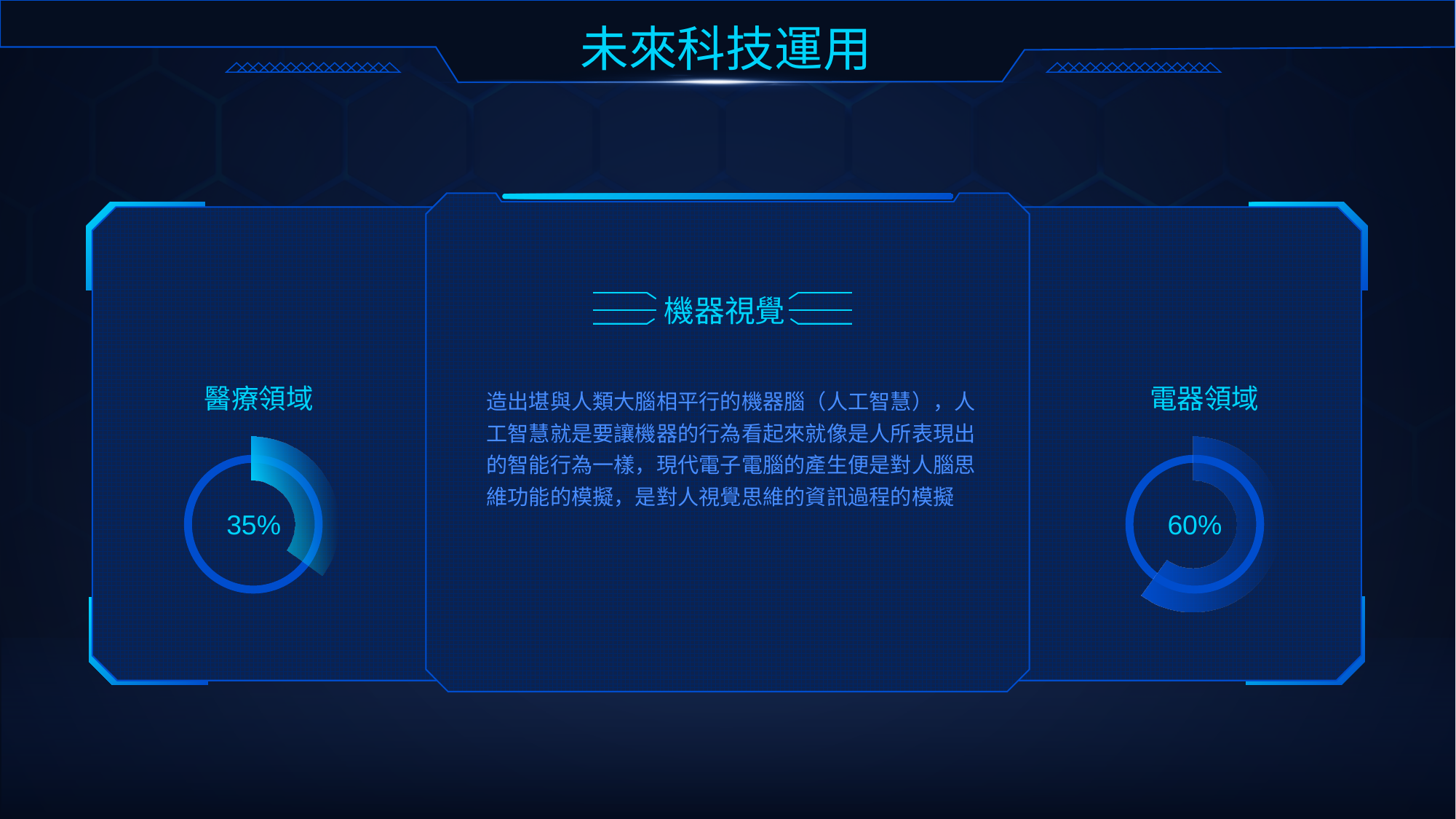

未來科技運用

機器視覺

醫療領域
造出堪與人類大腦相平行的機器腦（人工智慧），人工智慧就是要讓機器的行為看起來就像是人所表現出的智能行為一樣，現代電子電腦的產生便是對人腦思維功能的模擬，是對人視覺思維的資訊過程的模擬
電器領域

### Chart

| Category | 销售额 |
|---|---|
| 第一季度 | 35.0 |
| 第二季度 | 65.0 |

### Chart

| Category | 销售额 |
|---|---|
| 第一季度 | 60.0 |
| 第二季度 | 40.0 |
35%
60%